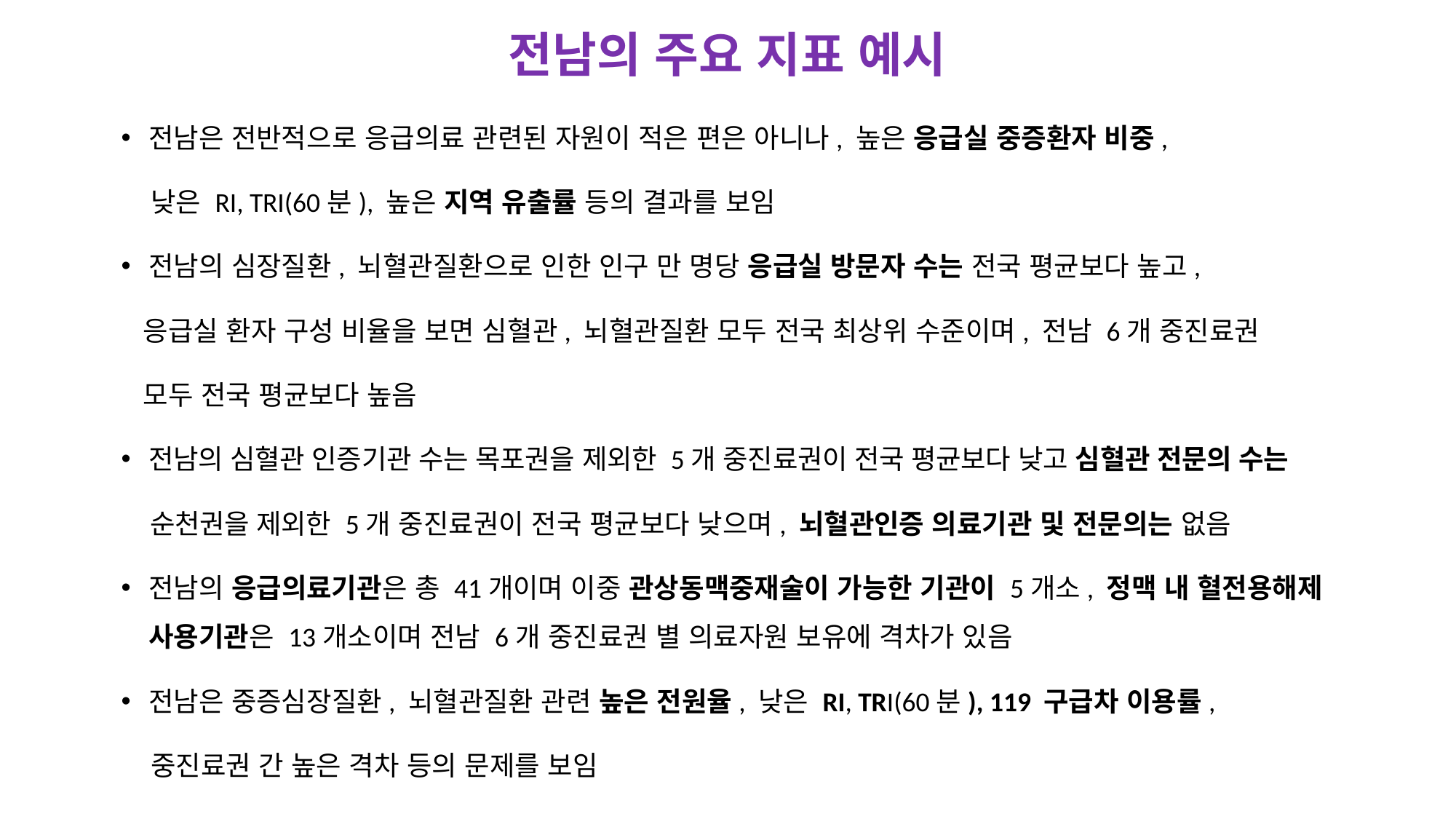

# 전남의 주요 지표 예시
전남은 전반적으로 응급의료 관련된 자원이 적은 편은 아니나, 높은 응급실 중증환자 비중,
   낮은 RI, TRI(60분), 높은 지역 유출률 등의 결과를 보임
전남의 심장질환, 뇌혈관질환으로 인한 인구 만 명당 응급실 방문자 수는 전국 평균보다 높고,
  응급실 환자 구성 비율을 보면 심혈관, 뇌혈관질환 모두 전국 최상위 수준이며, 전남 6개 중진료권
  모두 전국 평균보다 높음
전남의 심혈관 인증기관 수는 목포권을 제외한 5개 중진료권이 전국 평균보다 낮고 심혈관 전문의 수는
   순천권을 제외한 5개 중진료권이 전국 평균보다 낮으며, 뇌혈관인증 의료기관 및 전문의는 없음
전남의 응급의료기관은 총 41개이며 이중 관상동맥중재술이 가능한 기관이 5개소, 정맥 내 혈전용해제 사용기관은 13개소이며 전남 6개 중진료권 별 의료자원 보유에 격차가 있음
전남은 중증심장질환, 뇌혈관질환 관련 높은 전원율, 낮은 RI, TRI(60분), 119 구급차 이용률,
   중진료권 간 높은 격차 등의 문제를 보임